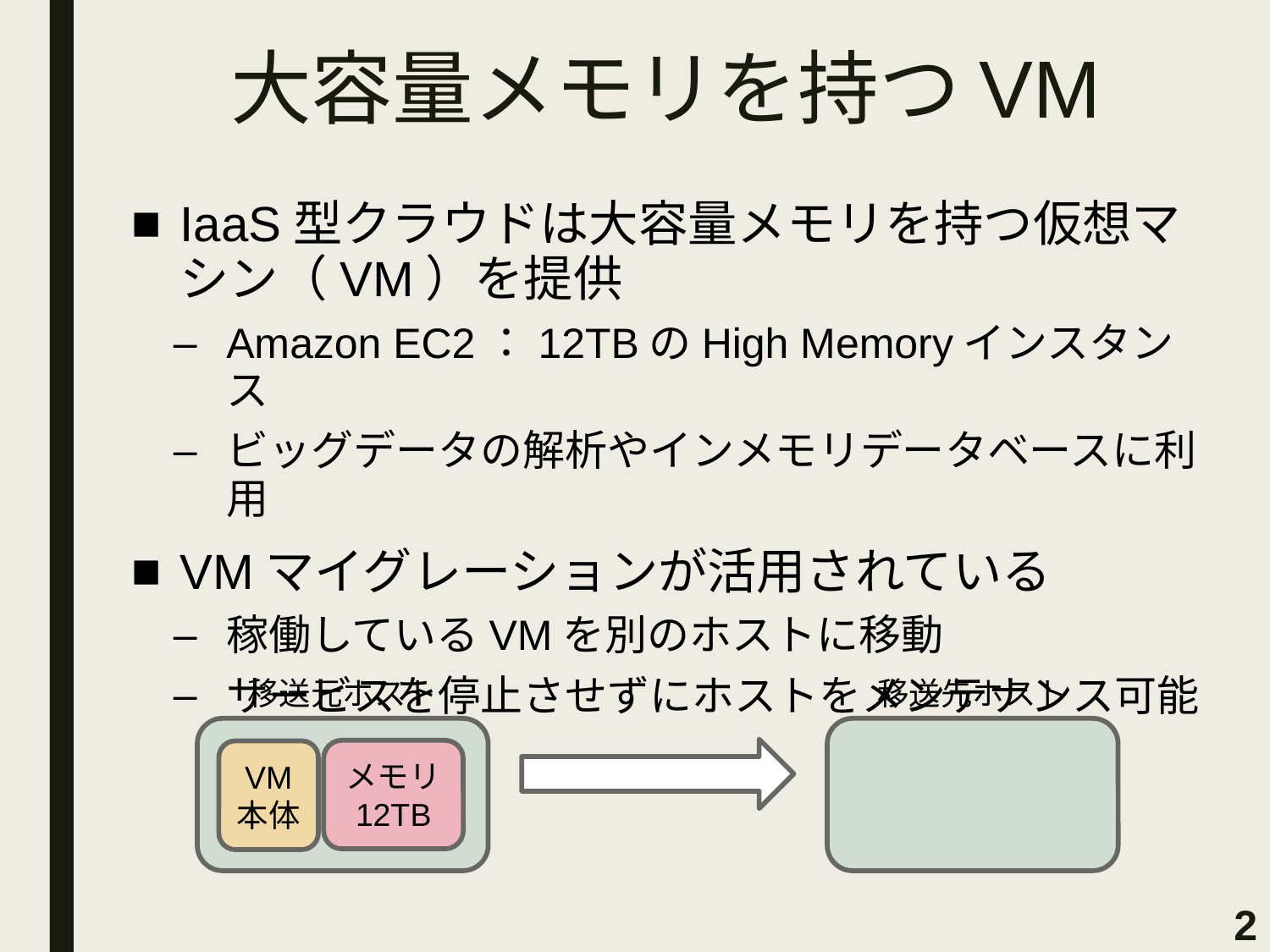

# 大容量メモリを持つVM
IaaS型クラウドは大容量メモリを持つ仮想マシン（VM）を提供
Amazon EC2：12TBのHigh Memoryインスタンス
ビッグデータの解析やインメモリデータベースに利用
VMマイグレーションが活用されている
稼働しているVMを別のホストに移動
サービスを停止させずにホストをメンテナンス可能
移送元ホスト
移送先ホスト

メモリ
12TB
VM
本体
2